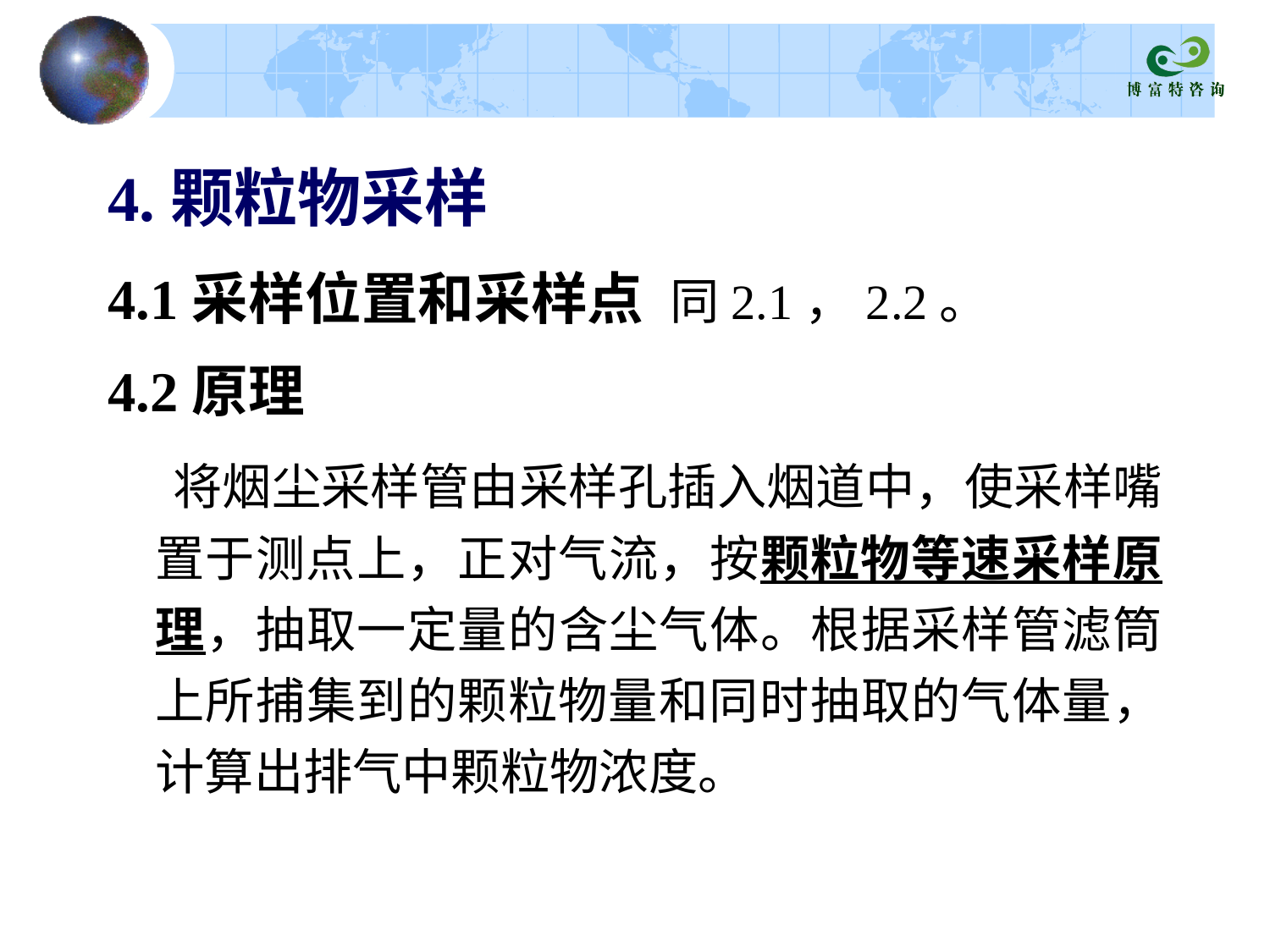

# 4.颗粒物采样
4.1采样位置和采样点  同2.1，2.2。
4.2原理
    将烟尘采样管由采样孔插入烟道中，使采样嘴置于测点上，正对气流，按颗粒物等速采样原理，抽取一定量的含尘气体。根据采样管滤筒上所捕集到的颗粒物量和同时抽取的气体量，计算出排气中颗粒物浓度。